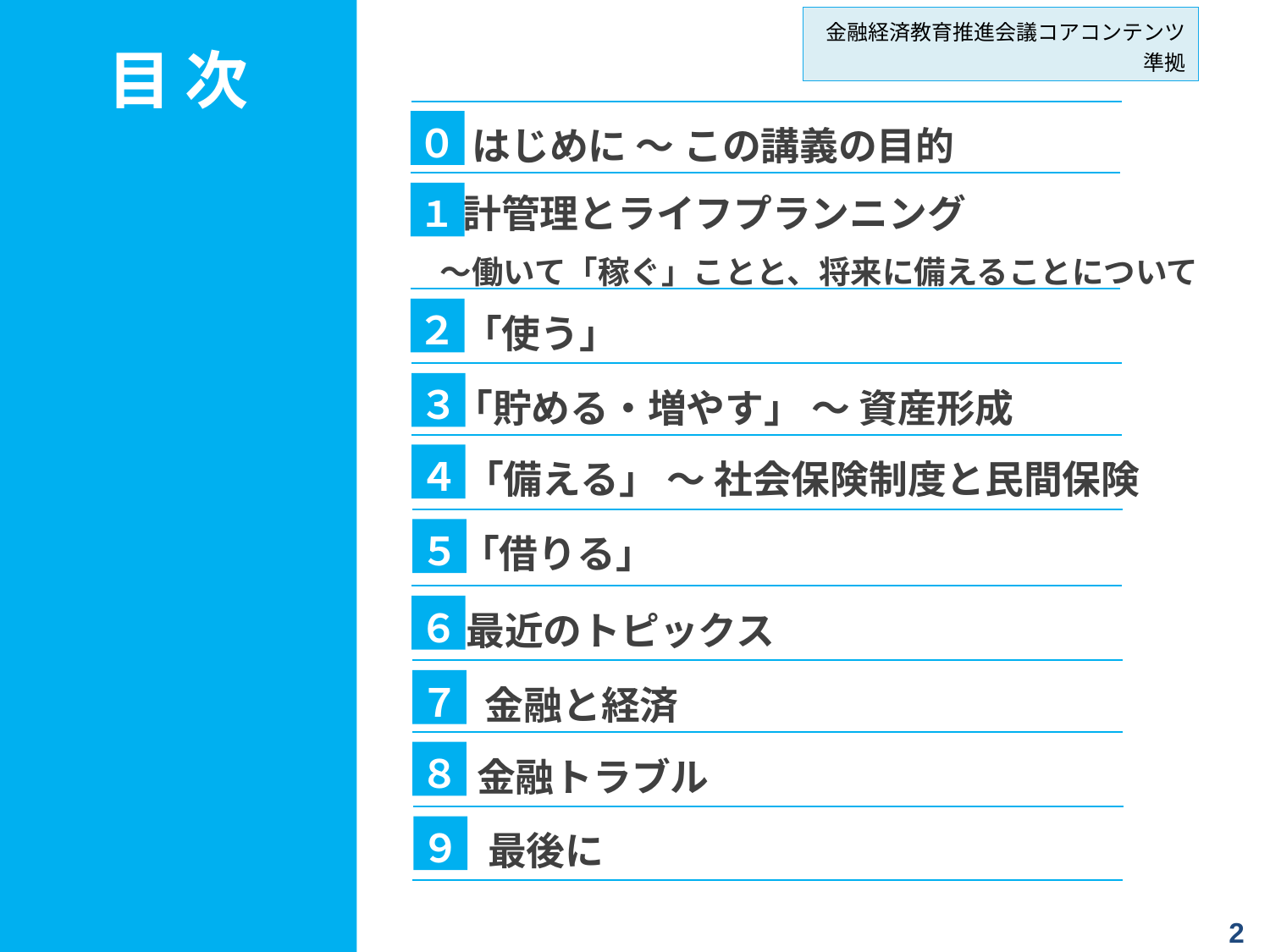

目 次
金融経済教育推進会議コアコンテンツ準拠
０
はじめに ～ この講義の目的
家計管理とライフプランニング
  ～働いて「稼ぐ」ことと、将来に備えることについて
１
２
「使う」
３
「貯める・増やす」 ～ 資産形成
４
「備える」 ～ 社会保険制度と民間保険
５
「借りる」
６
最近のトピックス
７
金融と経済
８
金融トラブル
９
最後に